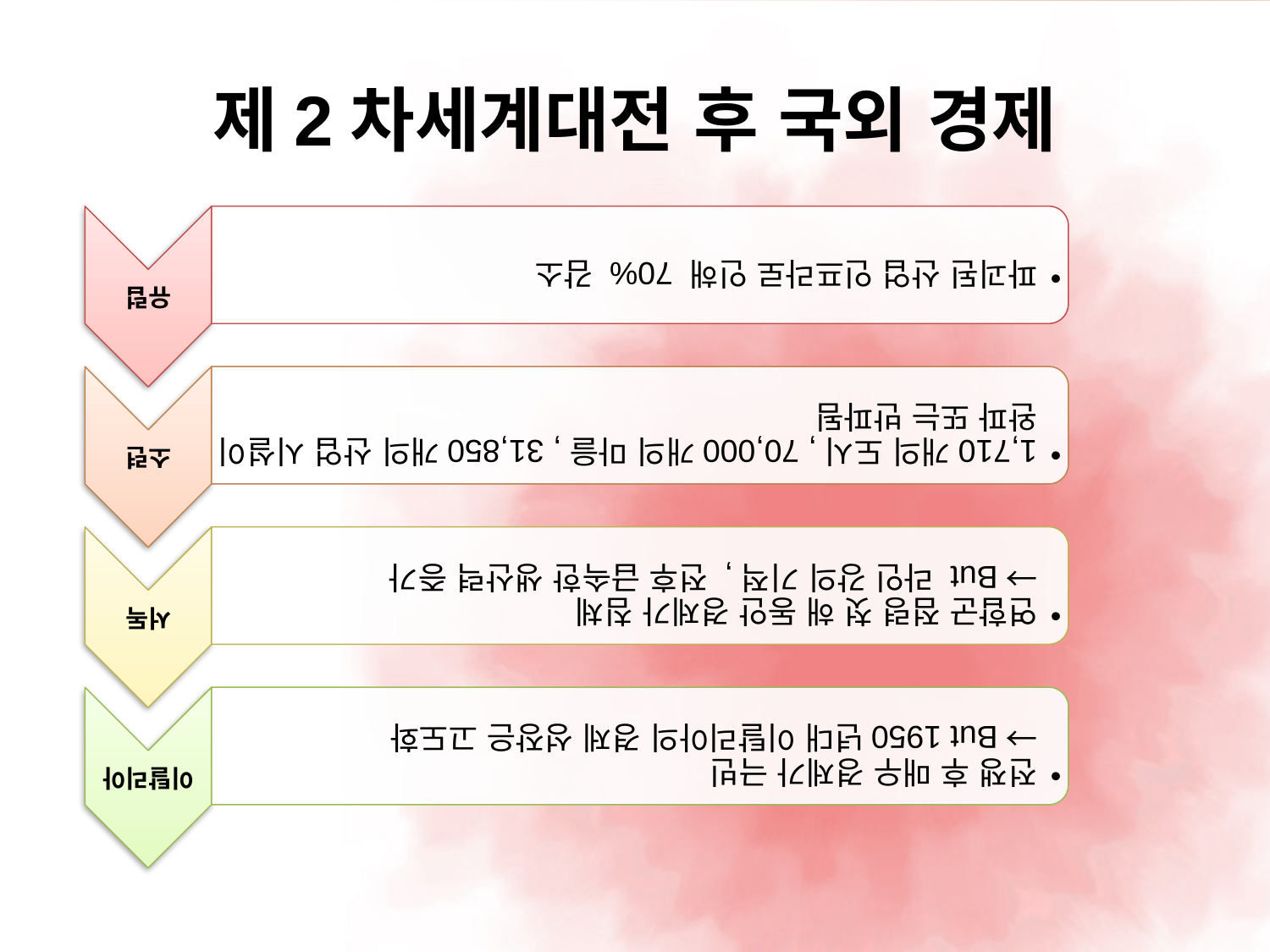

# 제2차세계대전 후 국외 경제
유럽
파괴된 산업 인프라로 인해 70% 감소
소련
1,710개의 도시, 70,000개의 마을, 31,850개의 산업 시설이 완파 또는 반파됨
서독
연합군 점령 첫 해 동안 경제가 침체
→But 라인 강의 기적, 전후 급속한 생산력 증가
이탈리아
전쟁 후 매우 경제가 극빈
→But 1950년대 이탈리아의 경제 성장은 고도화